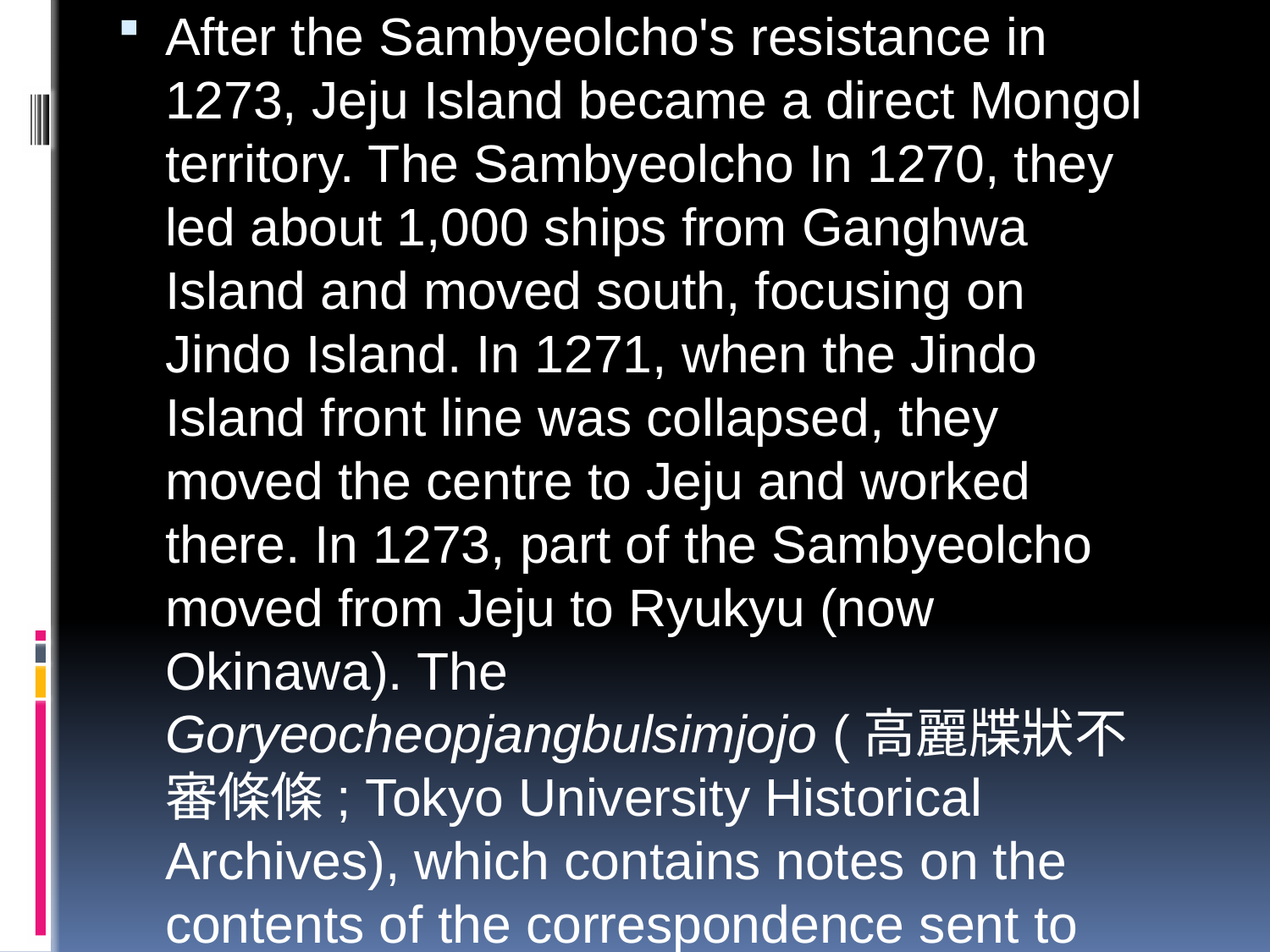

After the Sambyeolcho's resistance in 1273, Jeju Island became a direct Mongol territory. The Sambyeolcho In 1270, they led about 1,000 ships from Ganghwa Island and moved south, focusing on Jindo Island. In 1271, when the Jindo Island front line was collapsed, they moved the centre to Jeju and worked there. In 1273, part of the Sambyeolcho moved from Jeju to Ryukyu (now Okinawa). The Goryeocheopjangbulsimjojo (高麗牒狀不審條條; Tokyo University Historical Archives), which contains notes on the contents of the correspondence sent to Japan from the Sambyeolcho, Jindo Island, remains. It did not get any help.
몽골군단의 모습은 ‘육상에서는 세계 최강이나 해상에서는 별로...’라는 인식
고려때 무신정권은 강화도로 천도,
삼별초는 진도와 제주도에서 항전
제주도에서 류큐(현 오키나와)로 이동 흔적
쿠빌라이 칸(元世祖)은 대륙을 아우르고 남송을 정복하였고 해양무역의 경제적 이익을 잘 알고 있었으며 해양경영에 큰 관심
쿠빌라이 칸은 아시아 각국에 칙서를 보내 무역할 것을 권유함
 일본과 동남아(안남 ․ 참파<현 베트남> ․ 자바<현 인도네시아>) 등에 해상 군사원정
->원(元)의 무역권이 크게 확대되는 성과
남송(南宋)때 활동하던 재정과 무역에 정통한 색목인들이 해양활동을 계속하도록 지원
제주도에 국영목장(몽골 전체 14곳 중 하나)을 설치하고 해양진출의 교두보로 삼음
가. 몽골의 고려원정
1215년 몽골이  처음으로 고려에 들어옴
1225년  몽골사신 저고여 피살사건 발생
1231년부터 1259년까지 크게 6차 침공
1255년 몽골군은 수군을 편성하여 70여척의 군선으로 압해도에서 전투를 벌임
1273년 삼별초의 항전 후 제주도는 몽골(元) 직할령
1270년 강화도에서 1,000여척의 배를 이끌고 진도를 중심으로 활동
1271년 진도에서 제주로 옮겨 활동
1273년 제주에서 류큐(현 오키나와)로 이동
진도 삼별초에서 일본에 보낸 서신내용을 메모한「고려첩장불심조조(高麗牒狀不審條條)」(도쿄대학사료편찬소)기록 : 몽골의 일본공격 경고, 식량 병력 협조요청
1255년 6차 침공시 몽골군은 수군을 편성 70여척의 군선으로 압해도 전투기록

　Ⅲ. 맺음말
몽골(元)이 해양경영에서 얻어지는 막대한 실리를 마다하지 않았음은 분명하다. 다만, 오늘날의 우리는 ‘오랜 초원생활에 익숙한 유목민들이...’, ‘인구로도 얼마되지 않는 유목민들이...’ 라는 선입관을 가지고 있을 뿐이다. 몽골의 글로벌한 경영은 점령지의 종족들을 다시 조직화하여 몽골의 일원으로 활동하게 한다. 그것이 군대이든 무역상이든 기술자이든 모두 몽골의 일원으로 복무하게 하는 것이다. 일본원정에 나선 고려의 여몽연합군이 그러했고 남송의 범문호를 비롯한 10만 장병들이 그러했다. 또한, 남송 때부터 활동하던 색목인들을 우대하여 무역에 종사할 수 있도록 국가에서 적극 지원하였다. 아울러 해양경영에 있어 제주도를 직할지로 삼아 교두보를 확보하고 해양강국을 위한 노력을 극대화시켰다.